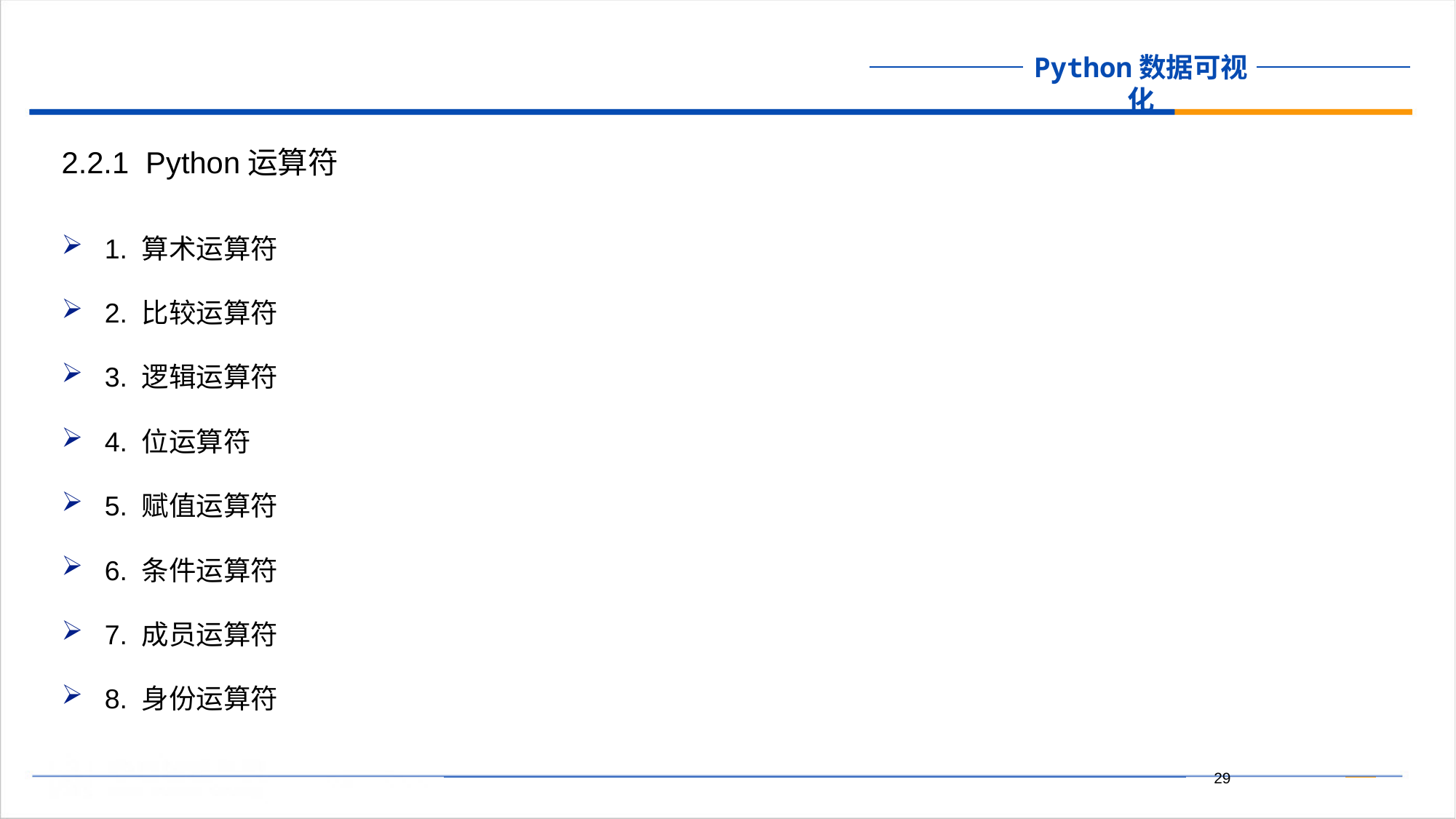

2.2.1  Python运算符
1. 算术运算符
2. 比较运算符
3. 逻辑运算符
4. 位运算符
5. 赋值运算符
6. 条件运算符
7. 成员运算符
8. 身份运算符